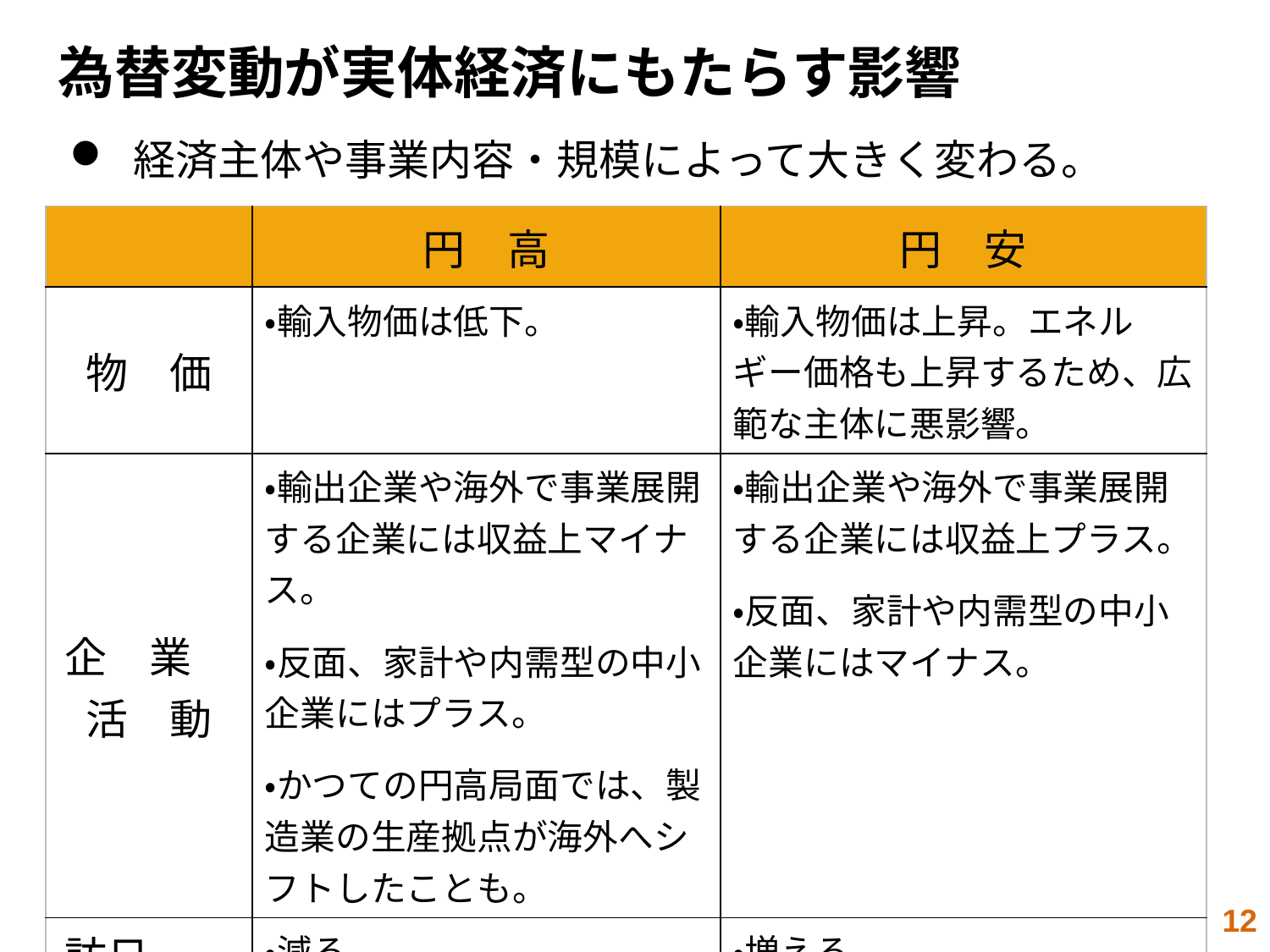

為替変動が実体経済にもたらす影響
経済主体や事業内容・規模によって大きく変わる。
|  | 円　高 | 円　安 |
| --- | --- | --- |
| 物　価 | ・輸入物価は低下。 | ・輸入物価は上昇。エネルギー価格も上昇するため、広範な主体に悪影響。 |
| 企　業　活　動 | ・輸出企業や海外で事業展開する企業には収益上マイナス。 ・反面、家計や内需型の中小企業にはプラス。 ・かつての円高局面では、製造業の生産拠点が海外へシフトしたことも。 | ・輸出企業や海外で事業展開する企業には収益上プラス。 ・反面、家計や内需型の中小企業にはマイナス。 |
| 訪日　　外国人 | ・減る ・観光産業にはマイナス | ・増える ・観光産業にはプラス |
12